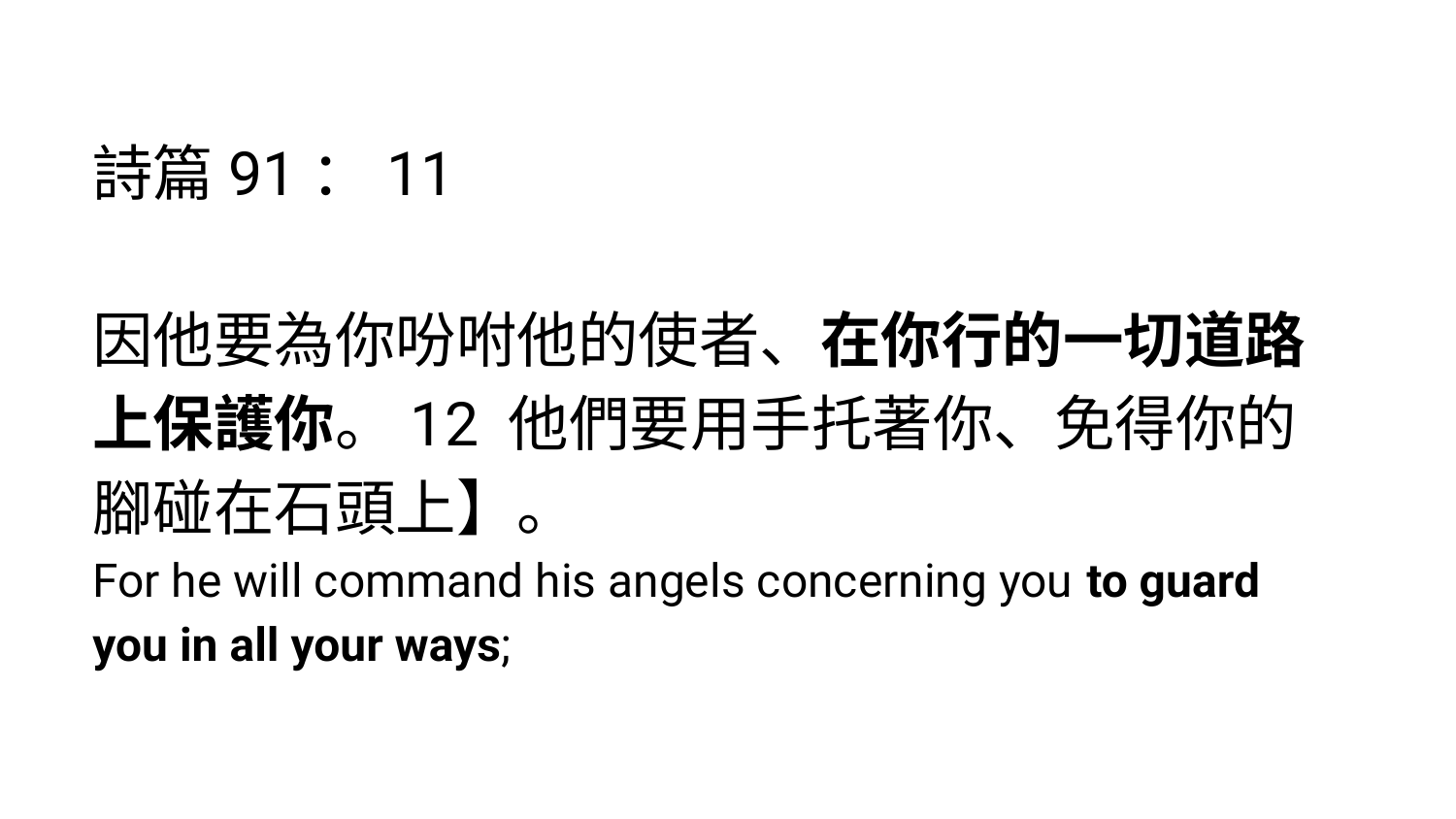

# 詩篇91：11

因他要為你吩咐他的使者、在你行的一切道路上保護你。12 他們要用手托著你、免得你的腳碰在石頭上】。
For he will command his angels concerning you to guard you in all your ways;